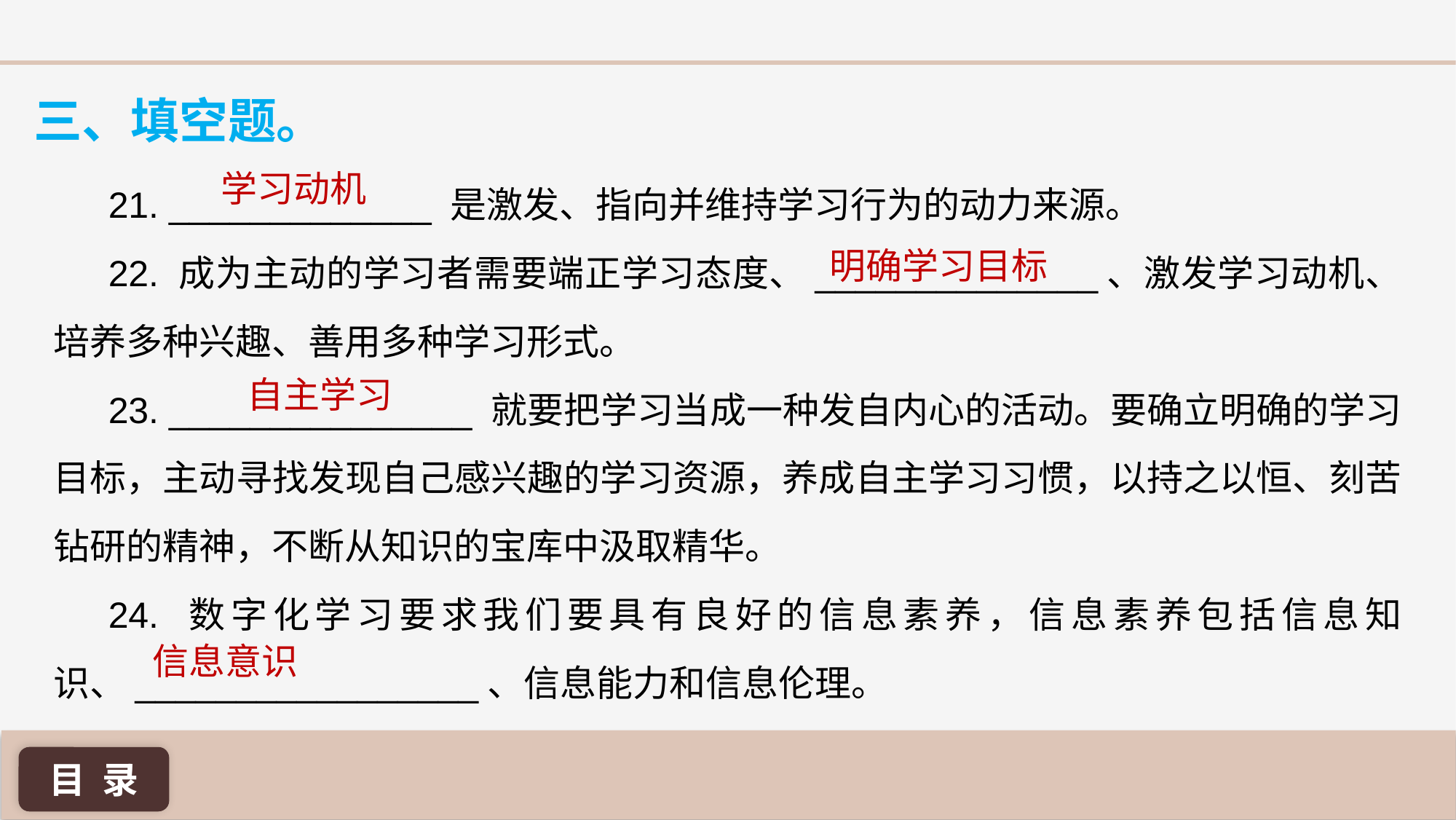

三、填空题。
学习动机
21. _____________ 是激发、指向并维持学习行为的动力来源。
22. 成为主动的学习者需要端正学习态度、______________、激发学习动机、培养多种兴趣、善用多种学习形式。
23. _______________ 就要把学习当成一种发自内心的活动。要确立明确的学习目标，主动寻找发现自己感兴趣的学习资源，养成自主学习习惯，以持之以恒、刻苦钻研的精神，不断从知识的宝库中汲取精华。
24. 数字化学习要求我们要具有良好的信息素养，信息素养包括信息知识、_________________、信息能力和信息伦理。
明确学习目标
自主学习
信息意识